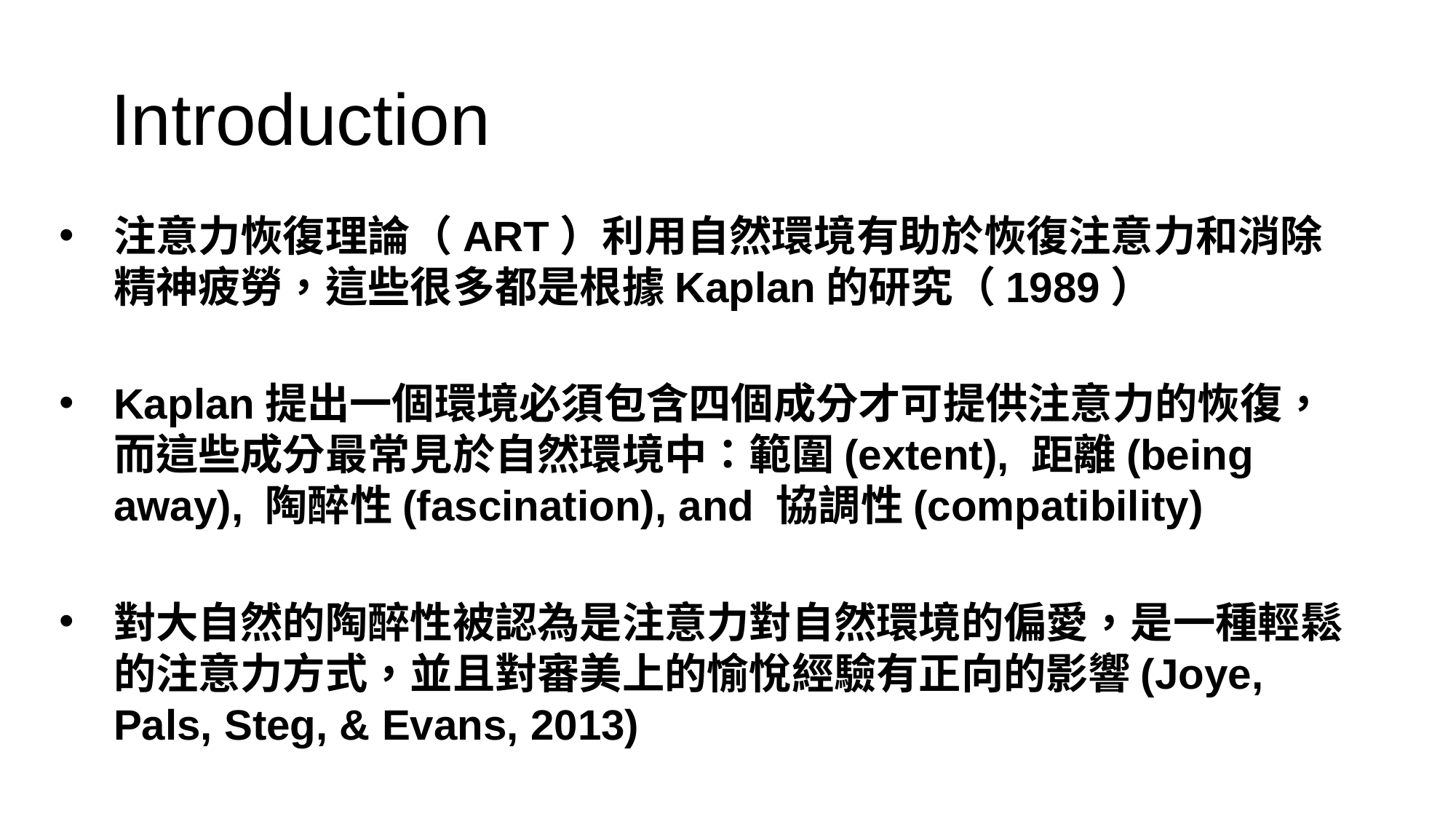

Introduction
注意力恢復理論（ART）利用自然環境有助於恢復注意力和消除精神疲勞，這些很多都是根據Kaplan的研究（1989）
Kaplan提出一個環境必須包含四個成分才可提供注意力的恢復，而這些成分最常見於自然環境中：範圍(extent), 距離(being away), 陶醉性(fascination), and 協調性(compatibility)
對大自然的陶醉性被認為是注意力對自然環境的偏愛，是一種輕鬆的注意力方式，並且對審美上的愉悅經驗有正向的影響(Joye, Pals, Steg, & Evans, 2013)